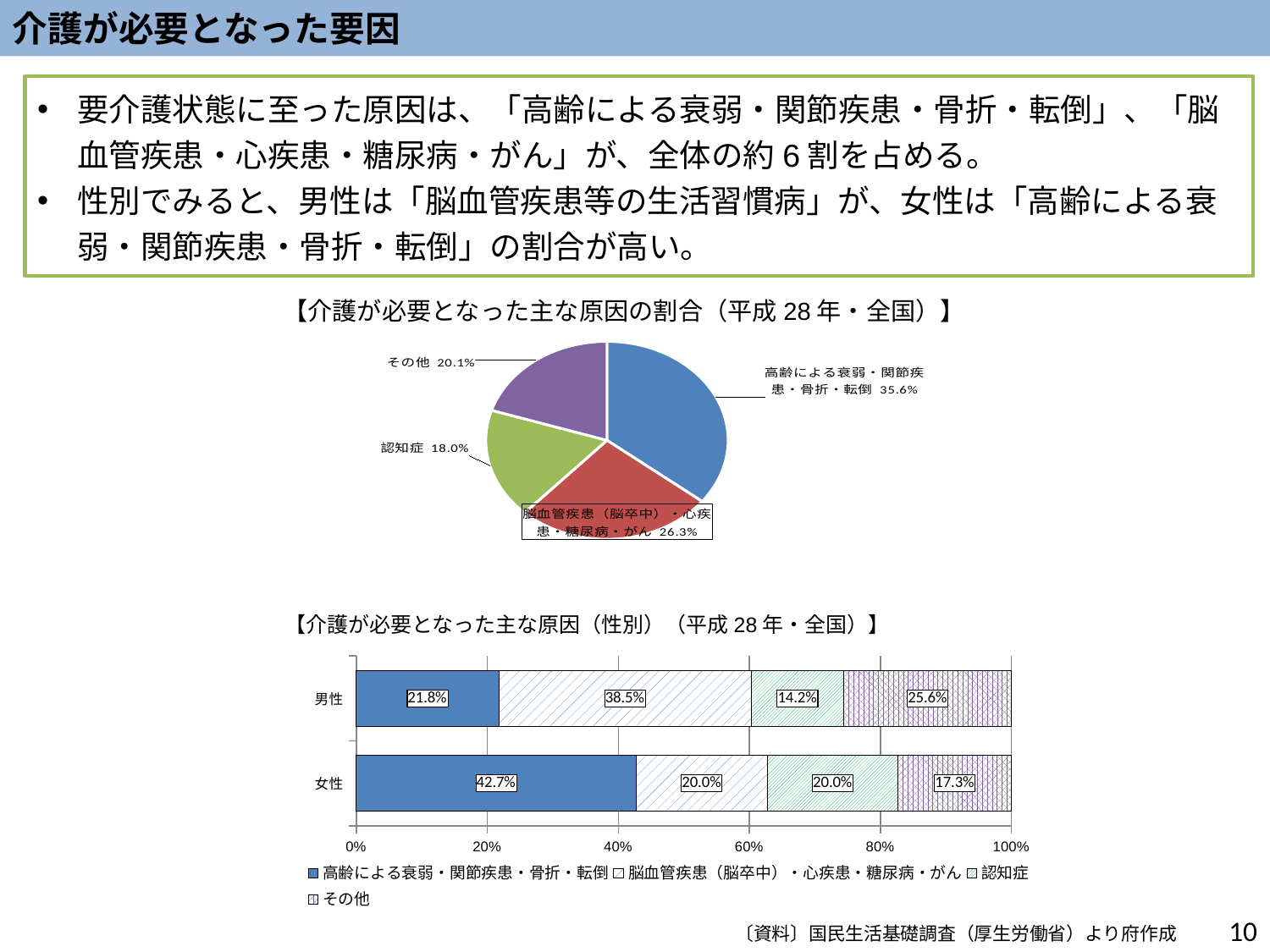

介護が必要となった要因
要介護状態に至った原因は、「高齢による衰弱・関節疾患・骨折・転倒」、「脳血管疾患・心疾患・糖尿病・がん」が、全体の約6割を占める。
性別でみると、男性は「脳血管疾患等の生活習慣病」が、女性は「高齢による衰弱・関節疾患・骨折・転倒」の割合が高い。
【介護が必要となった主な原因の割合（平成28年・全国）】

### Chart

| Category | 列1 |
|---|---|
| 高齢による衰弱・関節疾患・骨折・転倒 | 0.356 |
| 脳血管疾患（脳卒中）・心疾患・糖尿病・がん | 0.263 |
| 認知症 | 0.18 |
| その他 | 0.201 |
【介護が必要となった主な原因（性別）（平成28年・全国）】

### Chart

| Category | 高齢による衰弱・関節疾患・骨折・転倒 | 脳血管疾患（脳卒中）・心疾患・糖尿病・がん | 認知症 | その他 |
|---|---|---|---|---|
| 女性 | 0.4274598775771234 | 0.19982032463379723 | 0.199850778085696 | 0.1728690197033834 |
| 男性 | 0.2175838261426865 | 0.3850904535788155 | 0.14166690942989482 | 0.25565881084860315 |
10
〔資料〕国民生活基礎調査（厚生労働省）より府作成